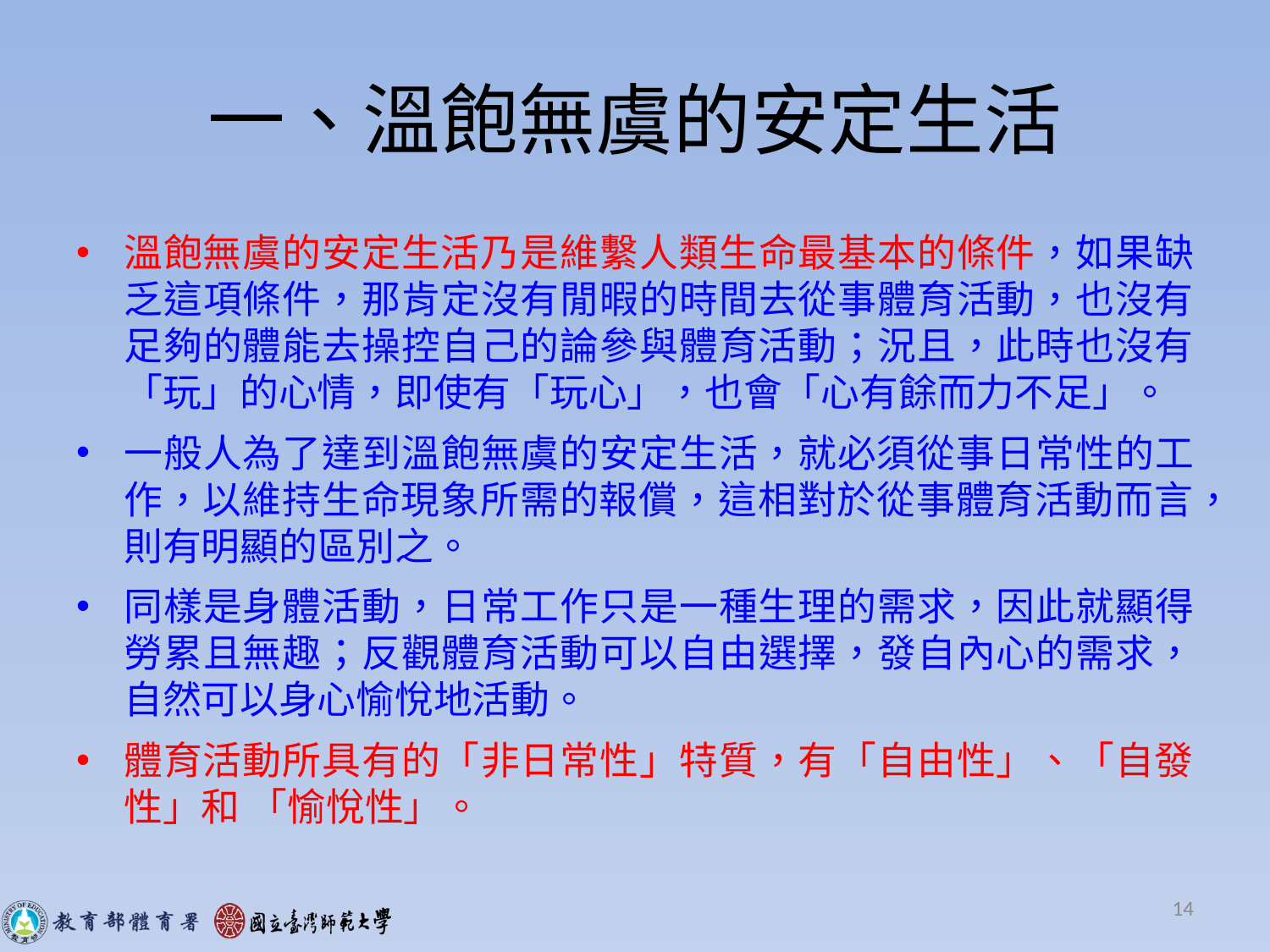

# 一、溫飽無虞的安定生活
溫飽無虞的安定生活乃是維繫人類生命最基本的條件，如果缺乏這項條件，那肯定沒有閒暇的時間去從事體育活動，也沒有足夠的體能去操控自己的論參與體育活動；況且，此時也沒有「玩」的心情，即使有「玩心」，也會「心有餘而力不足」。
一般人為了達到溫飽無虞的安定生活，就必須從事日常性的工作，以維持生命現象所需的報償，這相對於從事體育活動而言，則有明顯的區別之。
同樣是身體活動，日常工作只是一種生理的需求，因此就顯得勞累且無趣；反觀體育活動可以自由選擇，發自內心的需求，自然可以身心愉悅地活動。
體育活動所具有的「非日常性」特質，有「自由性」、「自發性」和 「愉悅性」。

14